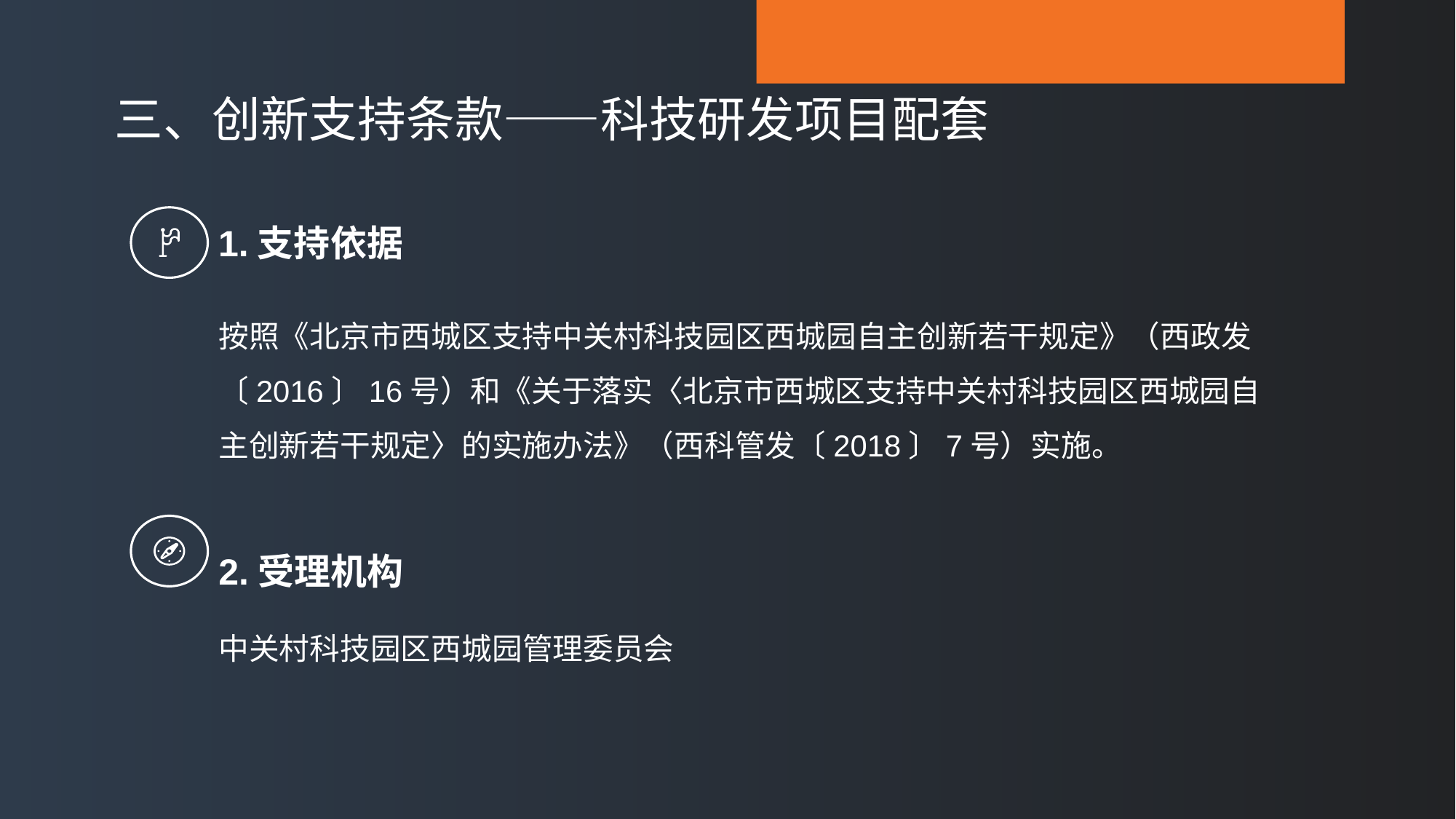

三、创新支持条款——科技研发项目配套

1.支持依据

按照《北京市西城区支持中关村科技园区西城园自主创新若干规定》（西政发〔2016〕16号）和《关于落实〈北京市西城区支持中关村科技园区西城园自主创新若干规定〉的实施办法》（西科管发〔2018〕7号）实施。

2.受理机构
中关村科技园区西城园管理委员会